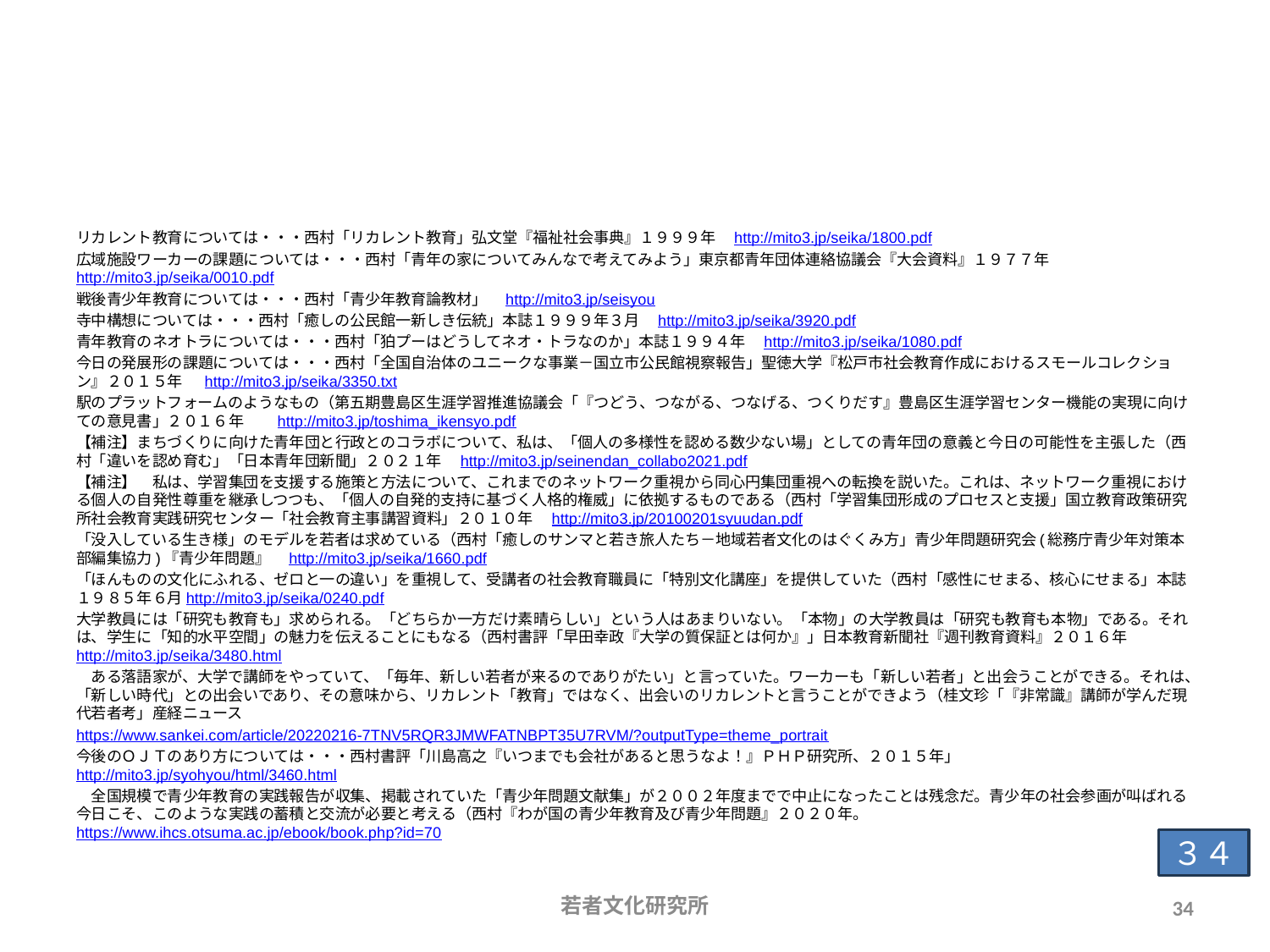

# 前掲資料の関連リンク　１
リカレント教育については・・・西村「リカレント教育」弘文堂『福祉社会事典』１９９９年　http://mito3.jp/seika/1800.pdf
広域施設ワーカーの課題については・・・西村「青年の家についてみんなで考えてみよう」東京都青年団体連絡協議会『大会資料』１９７７年　http://mito3.jp/seika/0010.pdf
戦後青少年教育については・・・西村「青少年教育論教材」　http://mito3.jp/seisyou
寺中構想については・・・西村「癒しの公民館一新しき伝統」本誌１９９９年３月　http://mito3.jp/seika/3920.pdf
青年教育のネオトラについては・・・西村「狛プーはどうしてネオ・トラなのか」本誌１９９４年　http://mito3.jp/seika/1080.pdf
今日の発展形の課題については・・・西村「全国自治体のユニークな事業－国立市公民館視察報告」聖徳大学『松戸市社会教育作成におけるスモールコレクション』２０１５年　 http://mito3.jp/seika/3350.txt
駅のプラットフォームのようなもの（第五期豊島区生涯学習推進協議会「『つどう、つながる、つなげる、つくりだす』豊島区生涯学習センター機能の実現に向けての意見書」２０１６年　　http://mito3.jp/toshima_ikensyo.pdf
【補注】まちづくりに向けた青年団と行政とのコラボについて、私は、「個人の多様性を認める数少ない場」としての青年団の意義と今日の可能性を主張した（西村「違いを認め育む」「日本青年団新聞」２０２１年　http://mito3.jp/seinendan_collabo2021.pdf
【補注】　私は、学習集団を支援する施策と方法について、これまでのネットワーク重視から同心円集団重視への転換を説いた。これは、ネットワーク重視における個人の自発性尊重を継承しつつも、「個人の自発的支持に基づく人格的権威」に依拠するものである（西村「学習集団形成のプロセスと支援」国立教育政策研究所社会教育実践研究センター「社会教育主事講習資料」２０１０年　http://mito3.jp/20100201syuudan.pdf
「没入している生き様」のモデルを若者は求めている（西村「癒しのサンマと若き旅人たち－地域若者文化のはぐくみ方」青少年問題研究会(総務庁青少年対策本部編集協力)『青少年問題』　http://mito3.jp/seika/1660.pdf
「ほんものの文化にふれる、ゼロと一の違い」を重視して、受講者の社会教育職員に「特別文化講座」を提供していた（西村「感性にせまる、核心にせまる」本誌１９８５年６月http://mito3.jp/seika/0240.pdf
大学教員には「研究も教育も」求められる。「どちらか一方だけ素晴らしい」という人はあまりいない。「本物」の大学教員は「研究も教育も本物」である。それは、学生に「知的水平空間」の魅力を伝えることにもなる（西村書評「早田幸政『大学の質保証とは何か』」日本教育新聞社『週刊教育資料』２０１６年　http://mito3.jp/seika/3480.html
　ある落語家が、大学で講師をやっていて、「毎年、新しい若者が来るのでありがたい」と言っていた。ワーカーも「新しい若者」と出会うことができる。それは、「新しい時代」との出会いであり、その意味から、リカレント「教育」ではなく、出会いのリカレントと言うことができよう（桂文珍「『非常識』講師が学んだ現代若者考」産経ニュース
https://www.sankei.com/article/20220216-7TNV5RQR3JMWFATNBPT35U7RVM/?outputType=theme_portrait
今後のＯＪＴのあり方については・・・西村書評「川島高之『いつまでも会社があると思うなよ！』ＰＨＰ研究所、２０１５年」　http://mito3.jp/syohyou/html/3460.html
　全国規模で青少年教育の実践報告が収集、掲載されていた「青少年問題文献集」が２００２年度までで中止になったことは残念だ。青少年の社会参画が叫ばれる今日こそ、このような実践の蓄積と交流が必要と考える（西村『わが国の青少年教育及び青少年問題』２０２０年。　 https://www.ihcs.otsuma.ac.jp/ebook/book.php?id=70

３４
若者文化研究所
34